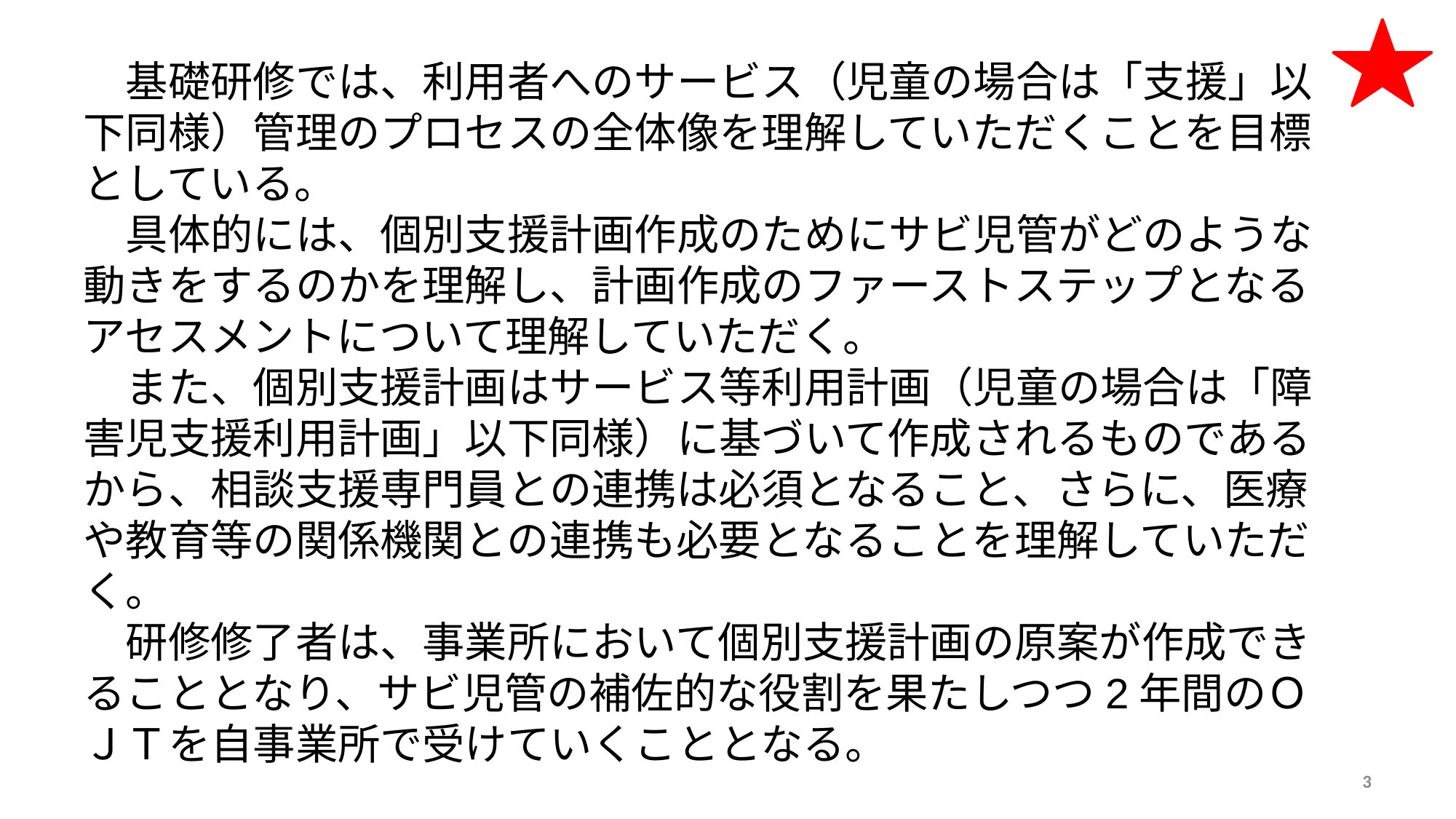

基礎研修では、利用者へのサービス（児童の場合は「支援」以下同様）管理のプロセスの全体像を理解していただくことを目標としている。
　具体的には、個別支援計画作成のためにサビ児管がどのような動きをするのかを理解し、計画作成のファーストステップとなるアセスメントについて理解していただく。
　また、個別支援計画はサービス等利用計画（児童の場合は「障害児支援利用計画」以下同様）に基づいて作成されるものであるから、相談支援専門員との連携は必須となること、さらに、医療や教育等の関係機関との連携も必要となることを理解していただく。
　研修修了者は、事業所において個別支援計画の原案が作成できることとなり、サビ児管の補佐的な役割を果たしつつ2年間のＯＪＴを自事業所で受けていくこととなる。
3